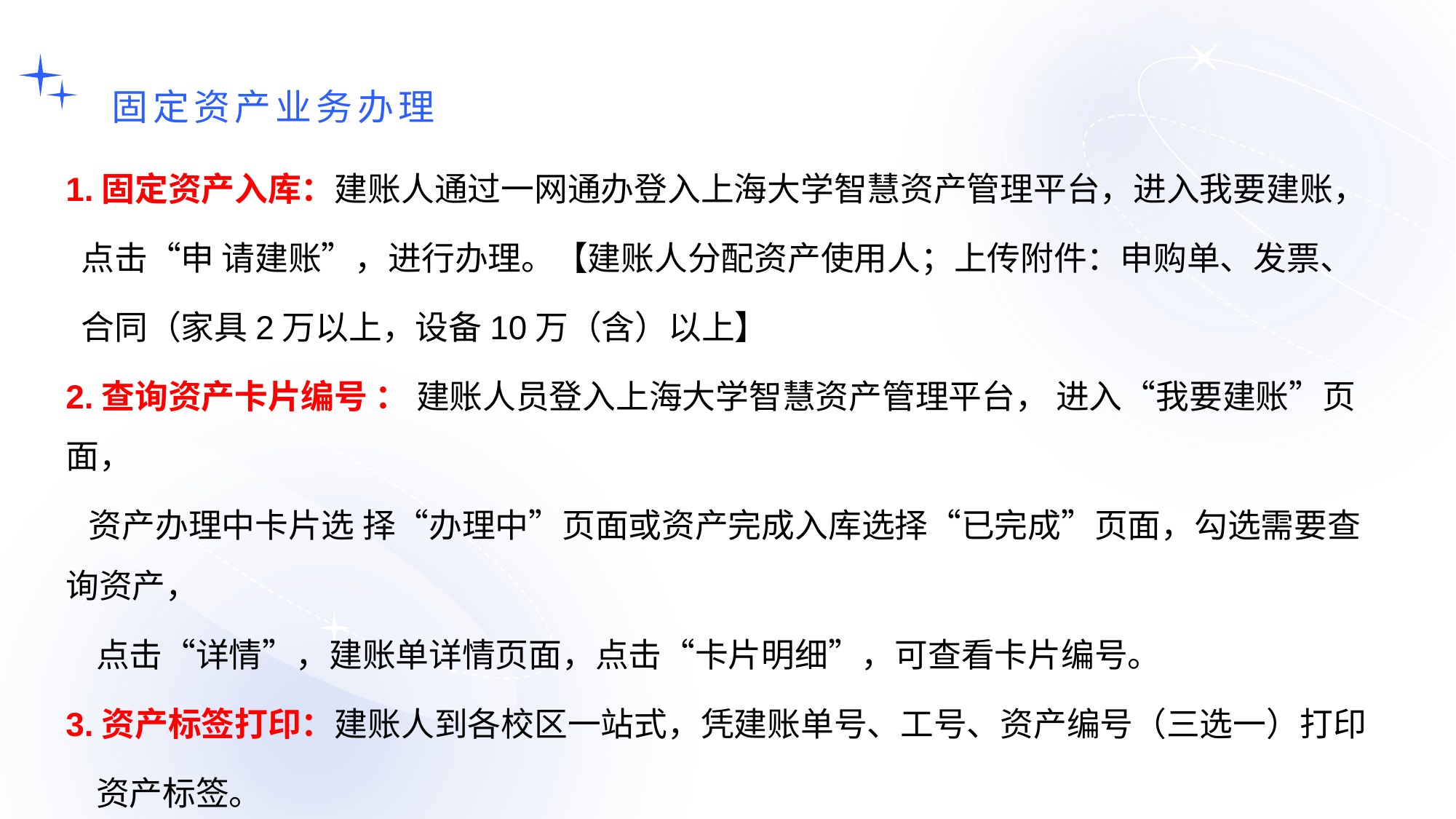

固定资产业务办理
1.固定资产入库：建账人通过一网通办登入上海大学智慧资产管理平台，进入我要建账，
 点击“申 请建账”，进行办理。【建账人分配资产使用人；上传附件：申购单、发票、
 合同（家具2万以上，设备10万（含）以上】
2.查询资产卡片编号 ： 建账人员登入上海大学智慧资产管理平台， 进入“我要建账”页面，
  资产办理中卡片选 择“办理中”页面或资产完成入库选择“已完成”页面，勾选需要查询资产，
   点击“详情”，建账单详情页面，点击“卡片明细”，可查看卡片编号。
3.资产标签打印：建账人到各校区一站式，凭建账单号、工号、资产编号（三选一）打印
   资产标签。